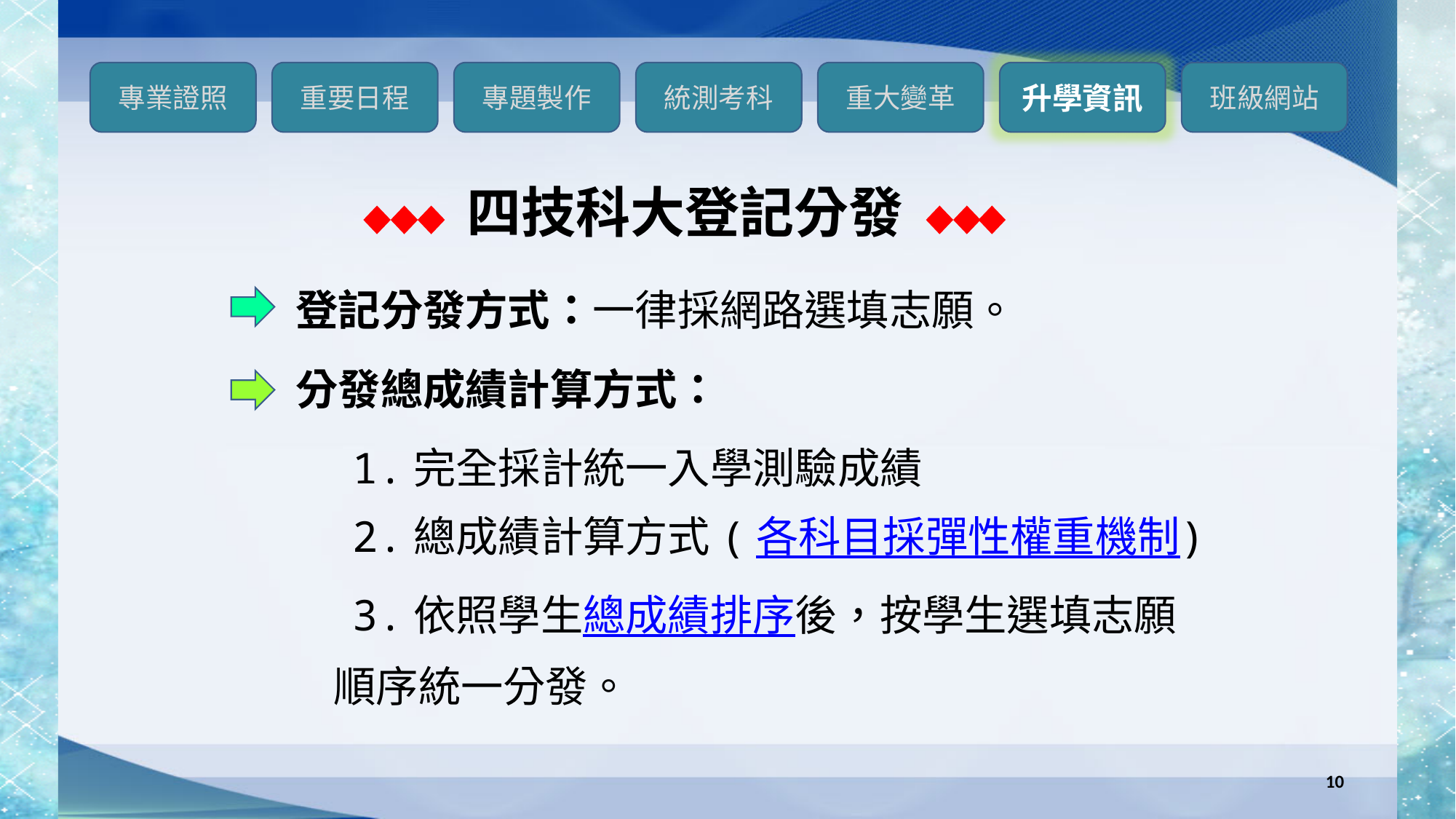

四技科大登記分發

 登記分發方式：一律採網路選填志願。
 分發總成績計算方式：
   1.完全採計統一入學測驗成績
   2.總成績計算方式(各科目採彈性權重機制)
   3.依照學生總成績排序後，按學生選填志願
     順序統一分發。

10